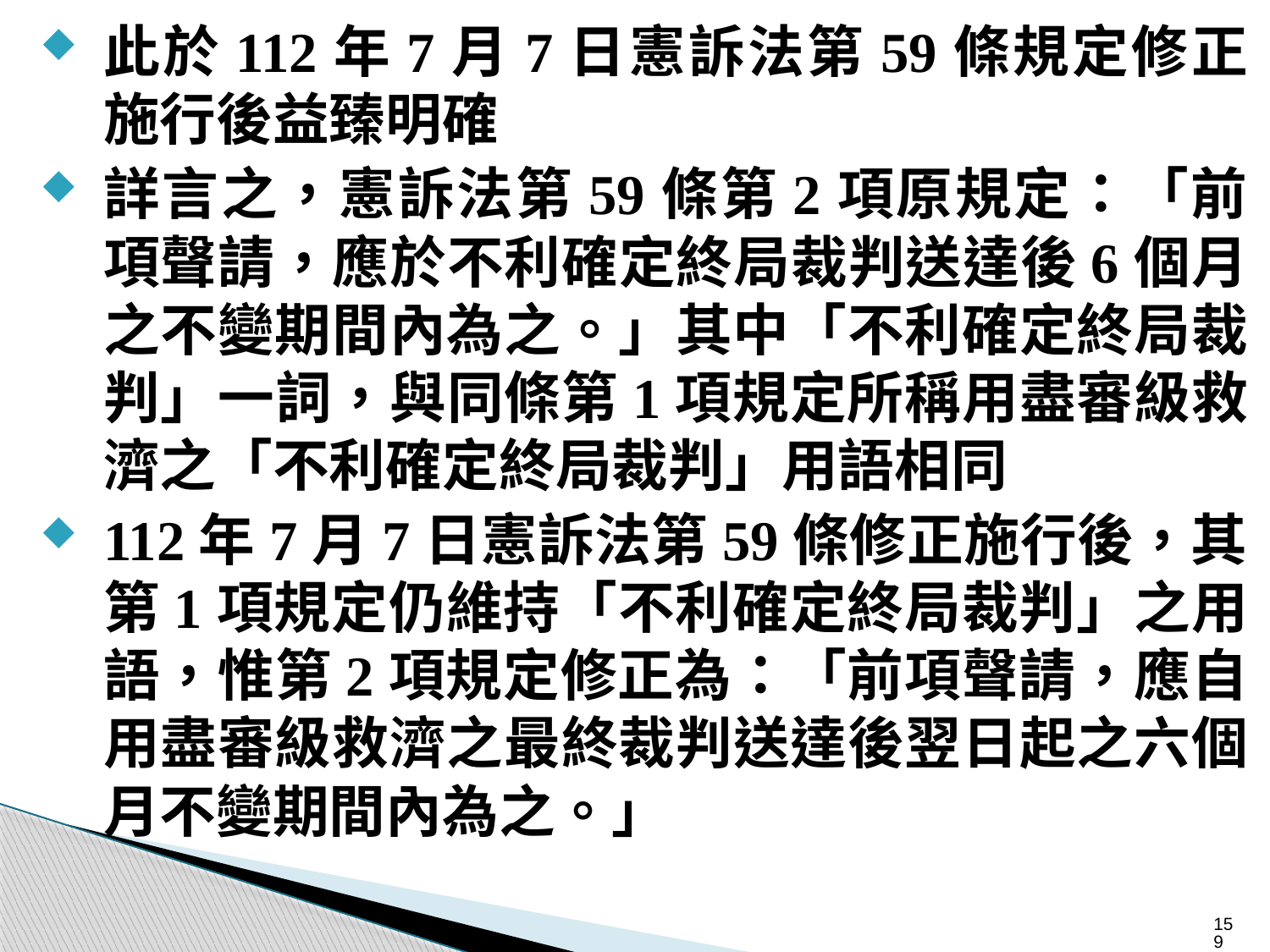

此於112年7月7日憲訴法第59條規定修正施行後益臻明確
詳言之，憲訴法第59條第2項原規定：「前項聲請，應於不利確定終局裁判送達後6個月之不變期間內為之。」其中「不利確定終局裁判」一詞，與同條第1項規定所稱用盡審級救濟之「不利確定終局裁判」用語相同
112年7月7日憲訴法第59條修正施行後，其第1項規定仍維持「不利確定終局裁判」之用語，惟第2項規定修正為：「前項聲請，應自用盡審級救濟之最終裁判送達後翌日起之六個月不變期間內為之。」

159